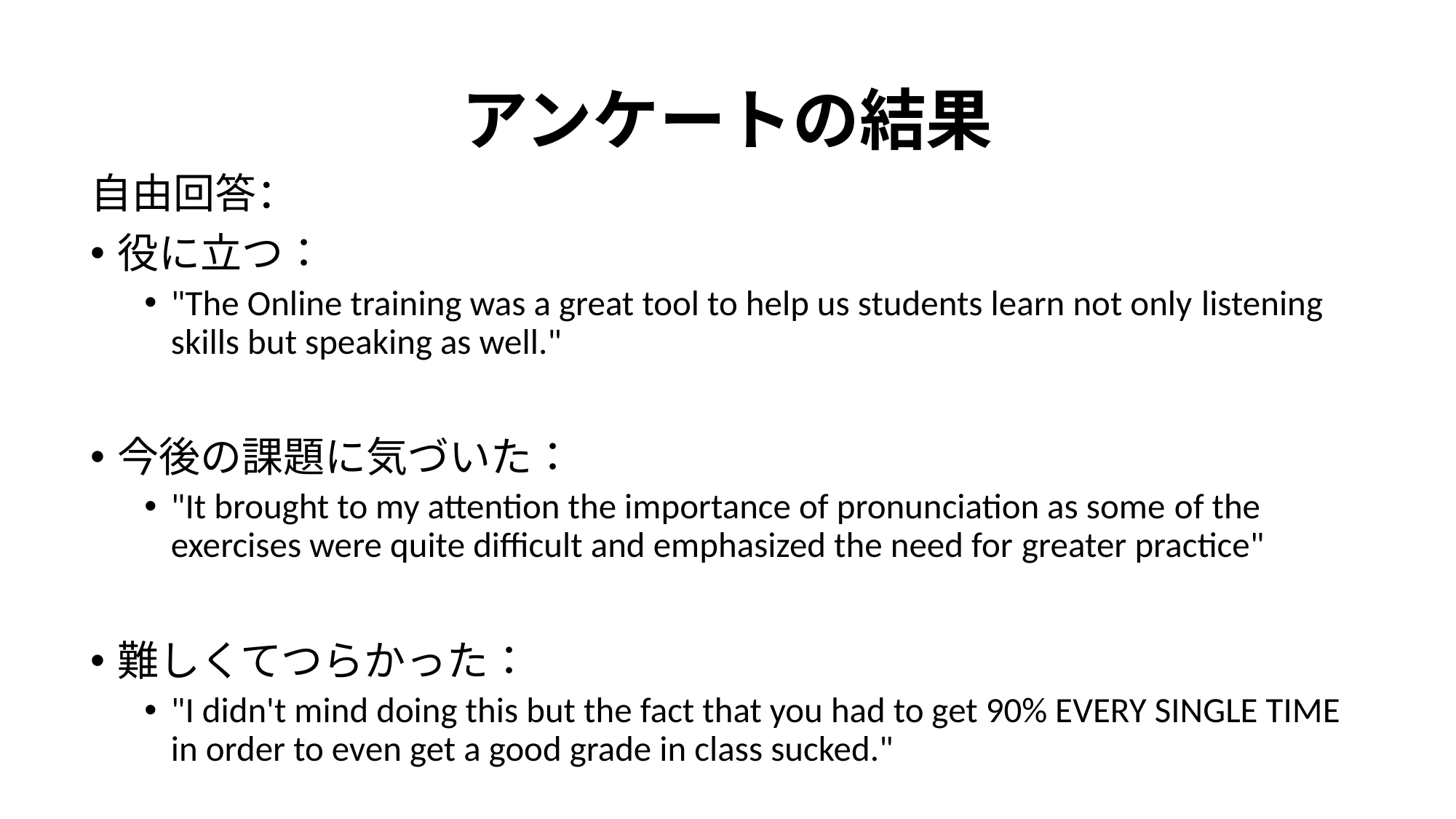

# アンケートの結果
自由回答：
役に立つ：
"The Online training was a great tool to help us students learn not only listening skills but speaking as well."

今後の課題に気づいた：
"It brought to my attention the importance of pronunciation as some of the exercises were quite difficult and emphasized the need for greater practice"

難しくてつらかった：
"I didn't mind doing this but the fact that you had to get 90% EVERY SINGLE TIME in order to even get a good grade in class sucked."